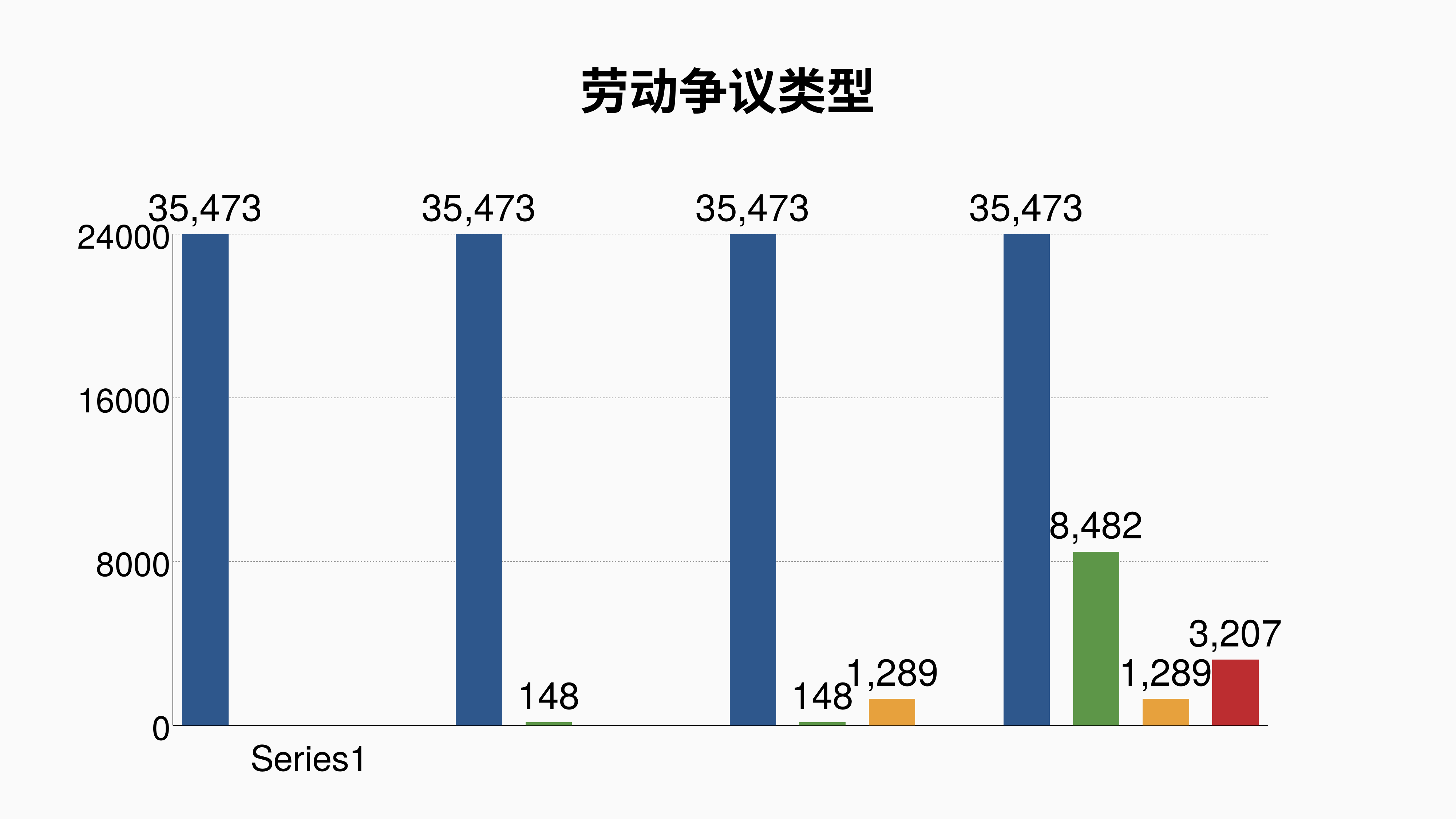

劳动争议类型

### Chart

| Category | 劳动报酬 | 经济补（赔）偿 | 保险福利 | 劳动合同及其它 |
|---|---|---|---|---|
|  | 35473.0 | None | None | None |
|  | 35473.0 | 148.0 | None | None |
|  | 35473.0 | 148.0 | 1289.0 | None |
|  | 35473.0 | 8482.0 | 1289.0 | 3207.0 |